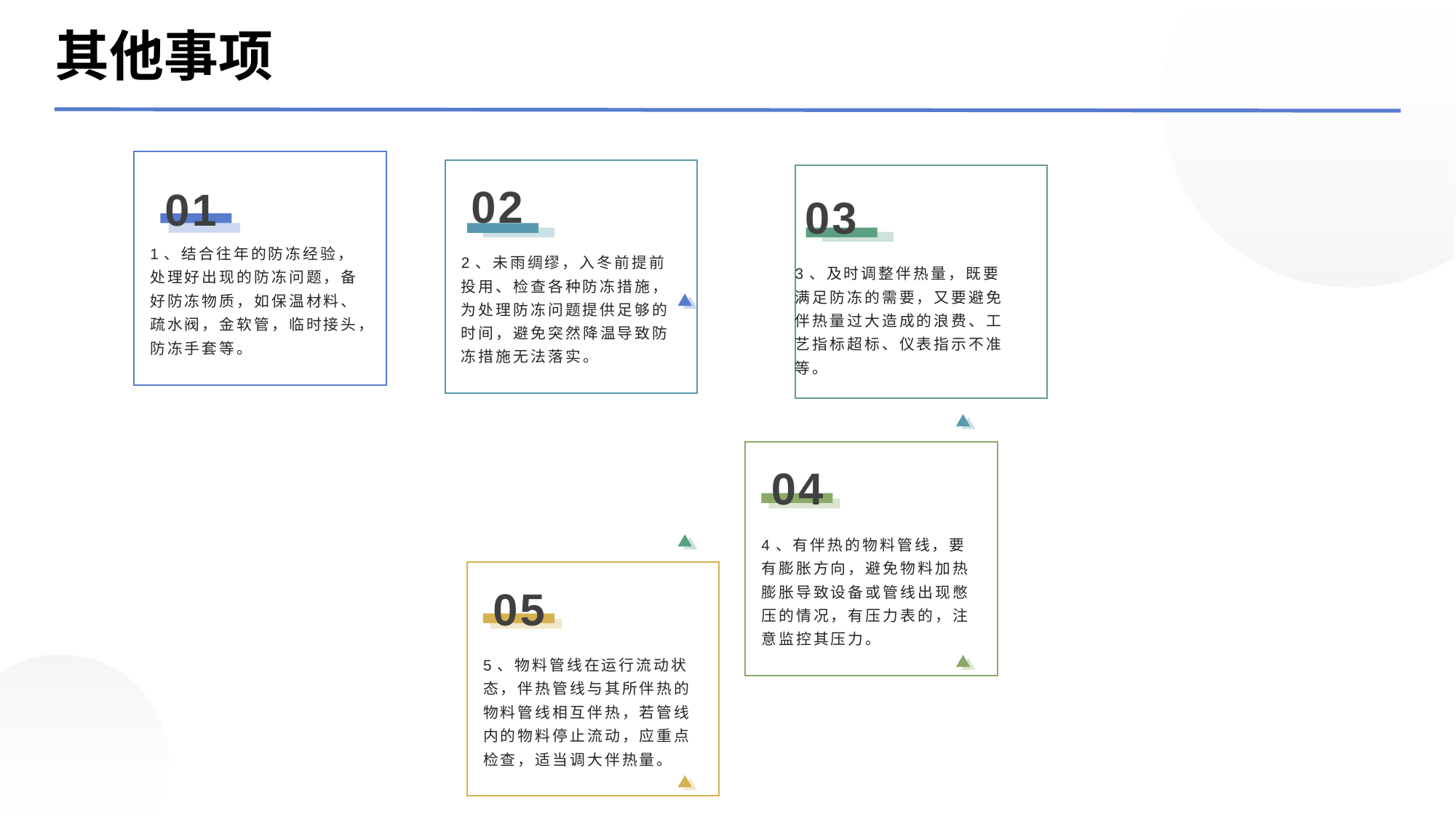

其他事项

02
01

03

1、结合往年的防冻经验，处理好出现的防冻问题，备好防冻物质，如保温材料、疏水阀，金软管，临时接头，防冻手套等。

2、未雨绸缪，入冬前提前投用、检查各种防冻措施，为处理防冻问题提供足够的时间，避免突然降温导致防冻措施无法落实。
3、及时调整伴热量，既要满足防冻的需要，又要避免伴热量过大造成的浪费、工艺指标超标、仪表指示不准等。

04

4、有伴热的物料管线，要有膨胀方向，避免物料加热膨胀导致设备或管线出现憋压的情况，有压力表的，注意监控其压力。

05

5、物料管线在运行流动状态，伴热管线与其所伴热的物料管线相互伴热，若管线内的物料停止流动，应重点检查，适当调大伴热量。